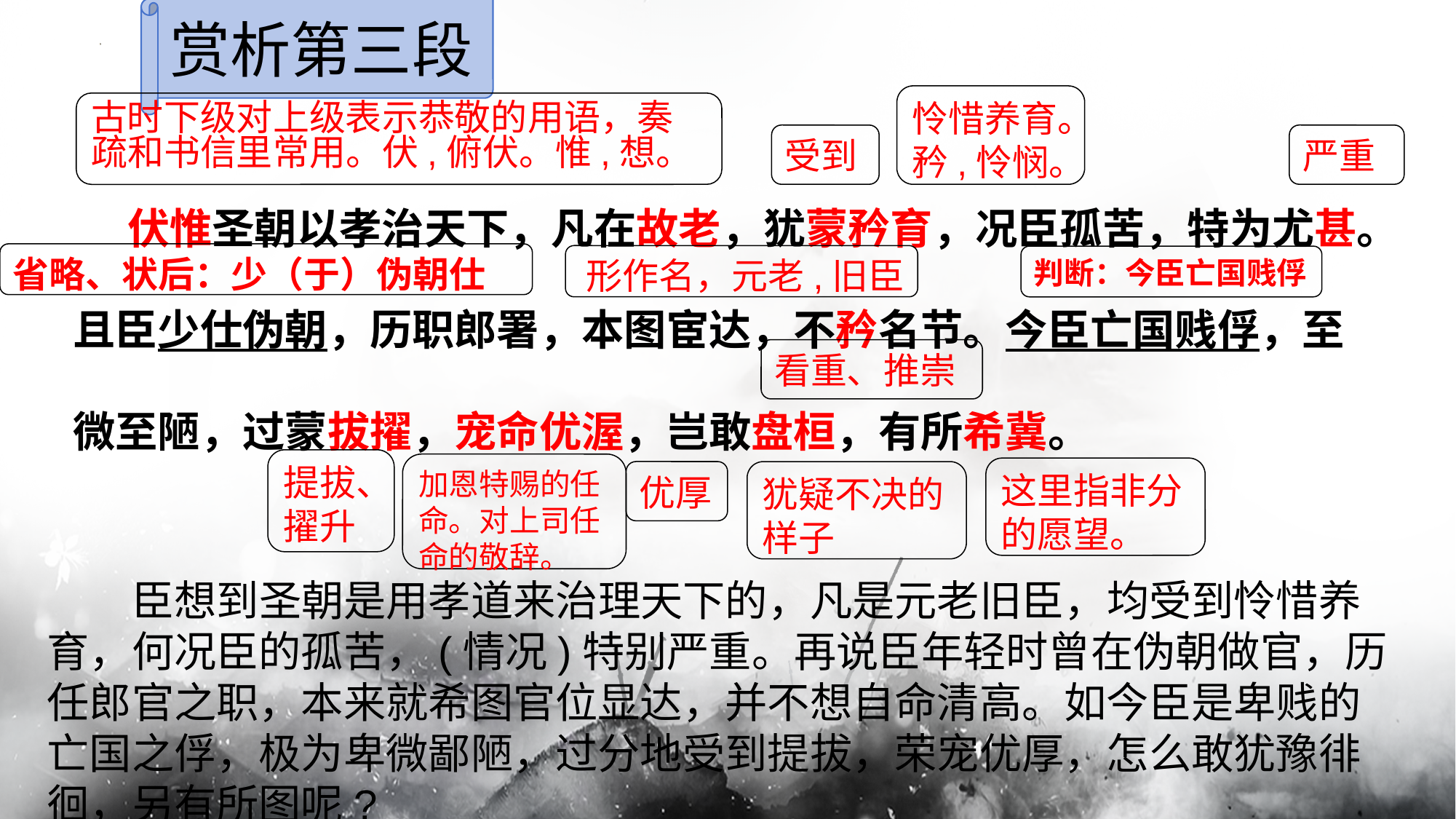

赏析第三段
怜惜养育。矜,怜悯。
古时下级对上级表示恭敬的用语，奏疏和书信里常用。伏,俯伏。惟,想。
受到
严重
伏惟圣朝以孝治天下，凡在故老，犹蒙矜育，况臣孤苦，特为尤甚。且臣少仕伪朝，历职郎署，本图宦达，不矜名节。今臣亡国贱俘，至微至陋，过蒙拔擢，宠命优渥，岂敢盘桓，有所希冀。
省略、状后：少（于）伪朝仕
形作名，元老,旧臣
判断：今臣亡国贱俘
看重、推崇
提拔、
擢升
加恩特赐的任命。对上司任命的敬辞。
这里指非分的愿望。
优厚
犹疑不决的样子
臣想到圣朝是用孝道来治理天下的，凡是元老旧臣，均受到怜惜养育，何况臣的孤苦，(情况)特别严重。再说臣年轻时曾在伪朝做官，历任郎官之职，本来就希图官位显达，并不想自命清高。如今臣是卑贱的亡国之俘，极为卑微鄙陋，过分地受到提拔，荣宠优厚，怎么敢犹豫徘徊，另有所图呢?